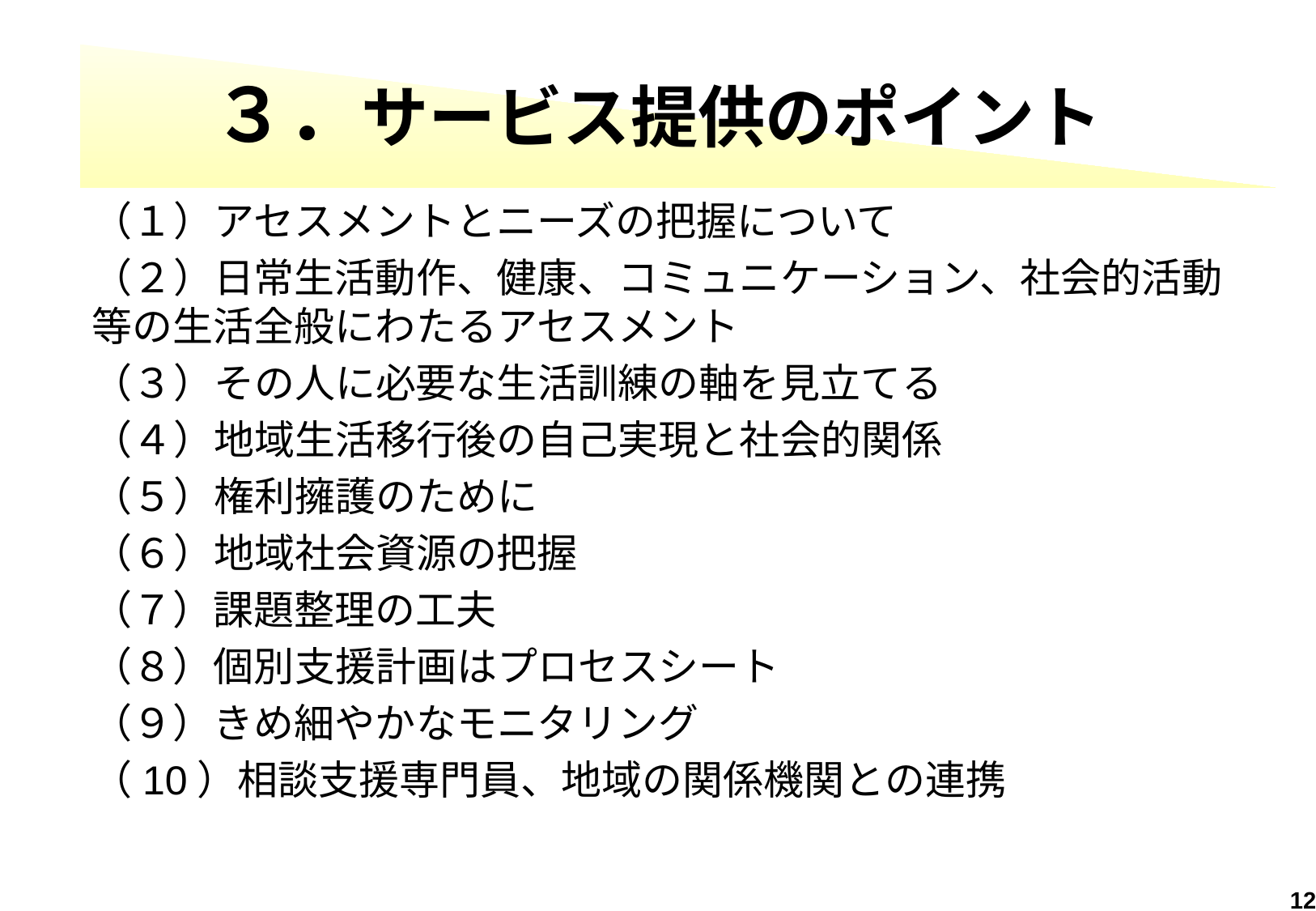

# ３．サービス提供のポイント

（１）アセスメントとニーズの把握について
（２）日常生活動作、健康、コミュニケーション、社会的活動等の生活全般にわたるアセスメント
（３）その人に必要な生活訓練の軸を見立てる
（４）地域生活移行後の自己実現と社会的関係
（５）権利擁護のために
（６）地域社会資源の把握
（７）課題整理の工夫
（８）個別支援計画はプロセスシート
（９）きめ細やかなモニタリング
（10）相談支援専門員、地域の関係機関との連携

12